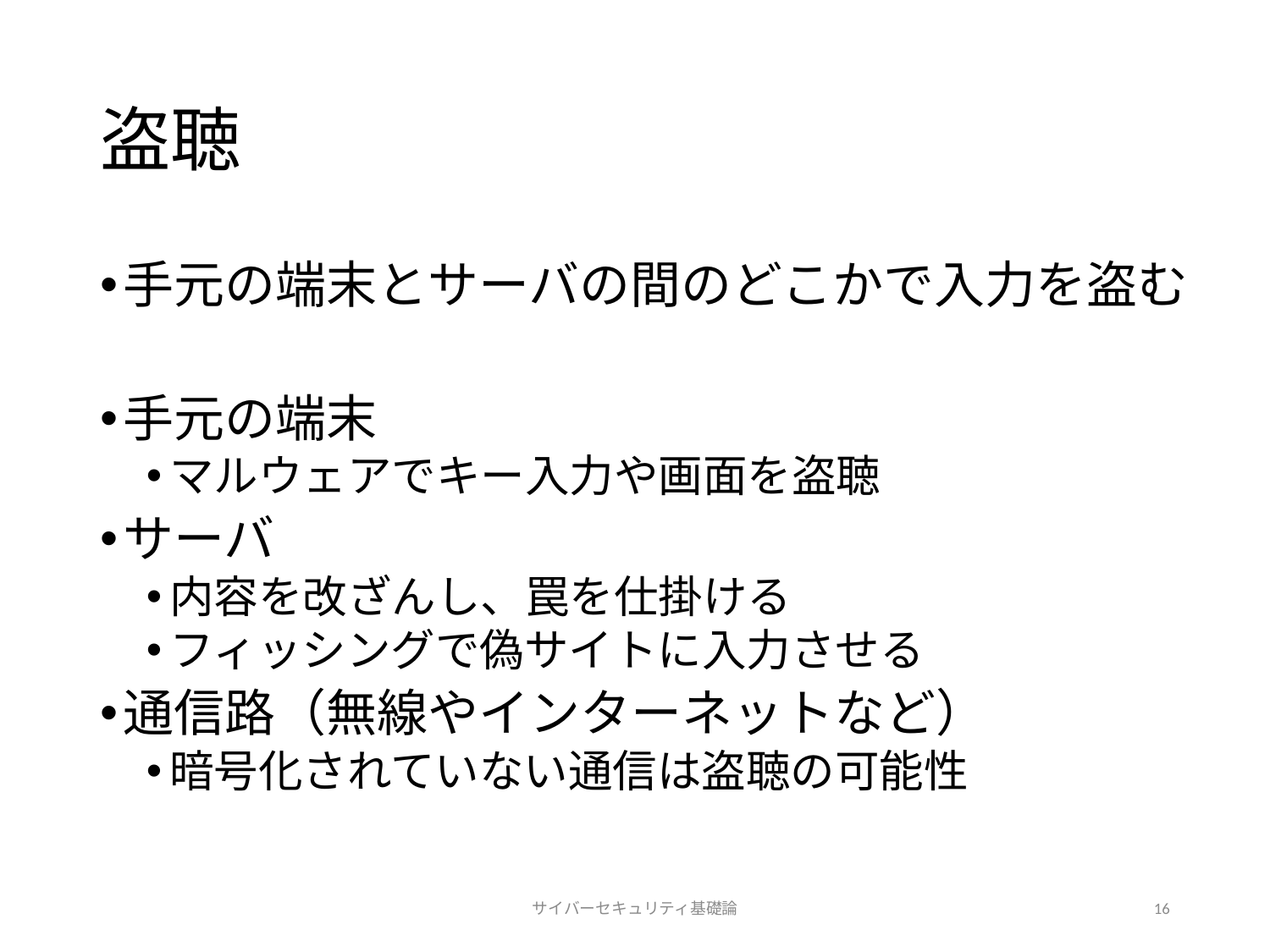

# 盗聴
手元の端末とサーバの間のどこかで入力を盗む

手元の端末
マルウェアでキー入力や画面を盗聴
サーバ
内容を改ざんし、罠を仕掛ける
フィッシングで偽サイトに入力させる
通信路（無線やインターネットなど）
暗号化されていない通信は盗聴の可能性
サイバーセキュリティ基礎論
16